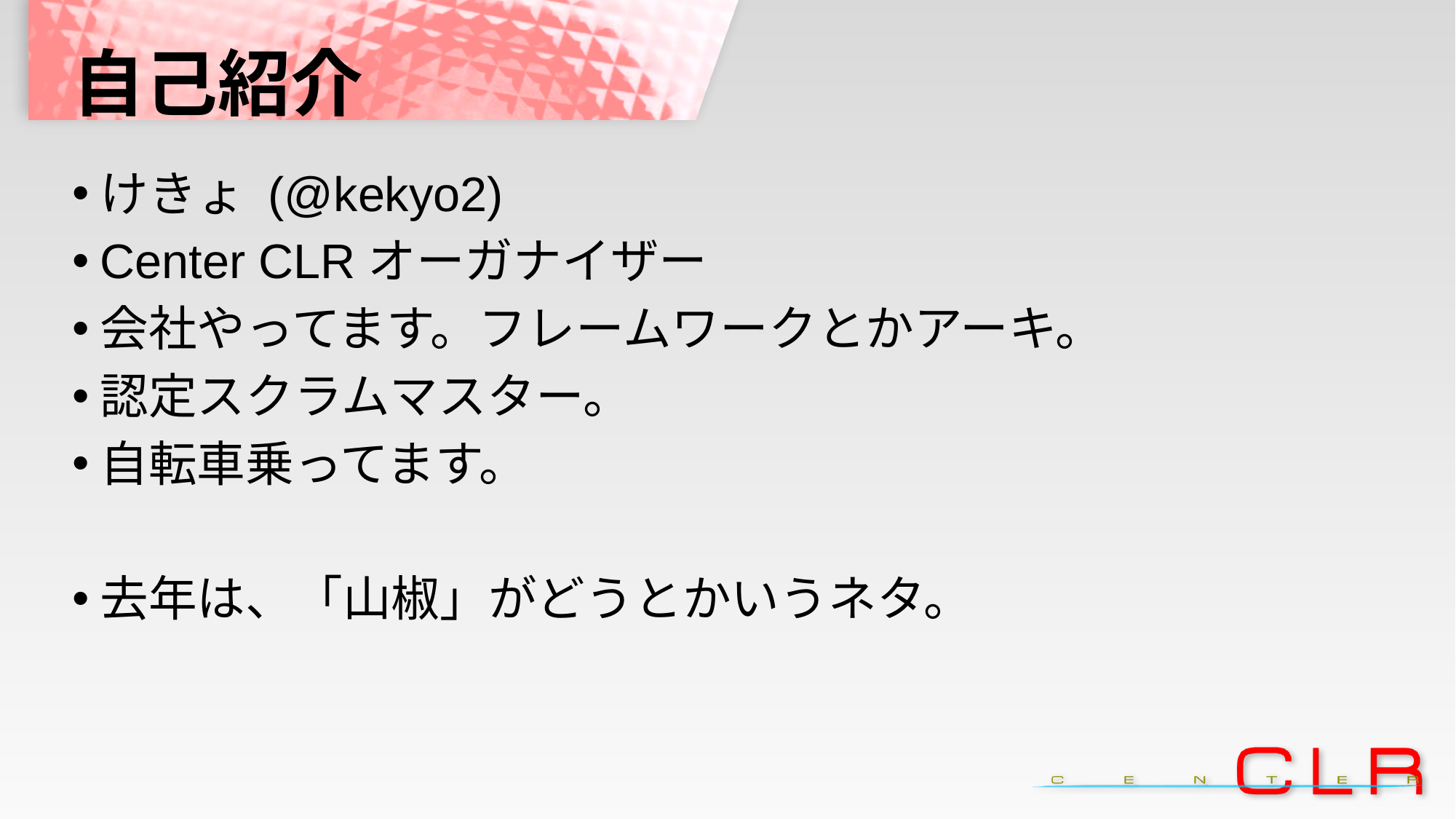

# 自己紹介
けきょ (@kekyo2)
Center CLRオーガナイザー
会社やってます。フレームワークとかアーキ。
認定スクラムマスター。
自転車乗ってます。

去年は、「山椒」がどうとかいうネタ。